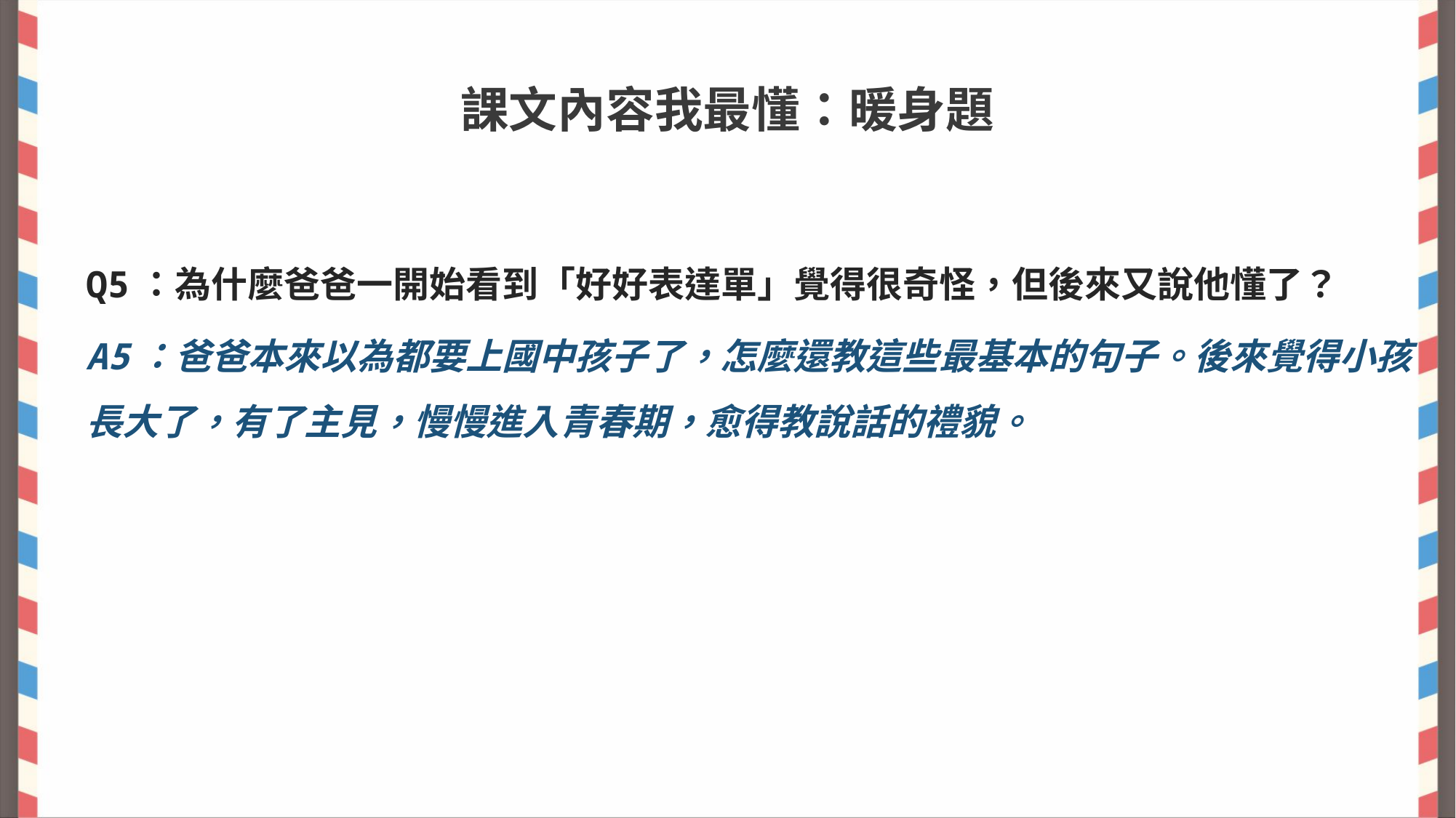

# 課文內容我最懂：暖身題

Q5：為什麼爸爸一開始看到「好好表達單」覺得很奇怪，但後來又說他懂了？
A5：爸爸本來以為都要上國中孩子了，怎麼還教這些最基本的句子。後來覺得小孩長大了，有了主見，慢慢進入青春期，愈得教說話的禮貌。